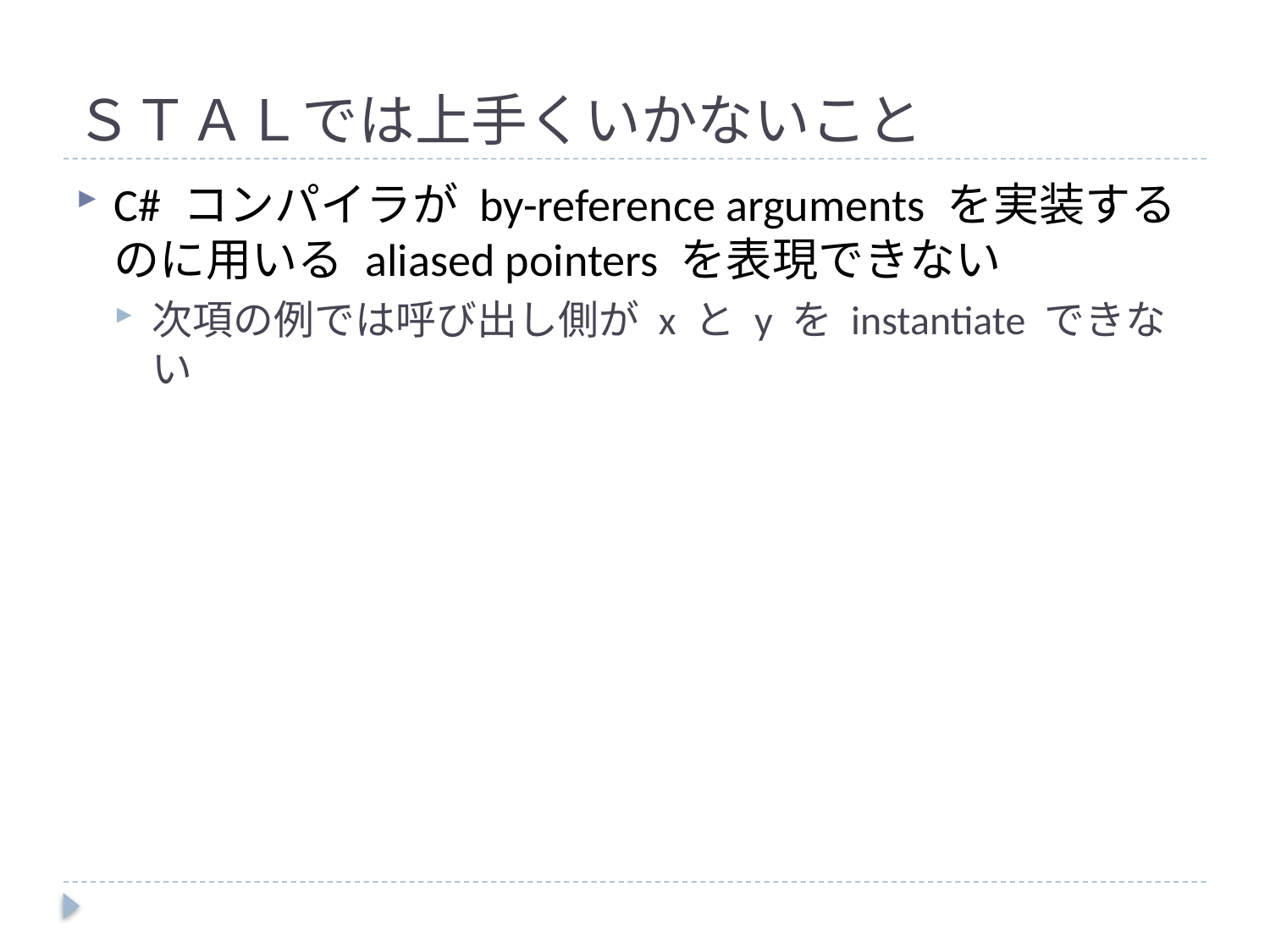

# ＳＴＡＬでは上手くいかないこと
C# コンパイラが by-reference arguments を実装するのに用いる aliased pointers を表現できない
次項の例では呼び出し側が x と y を instantiate できない